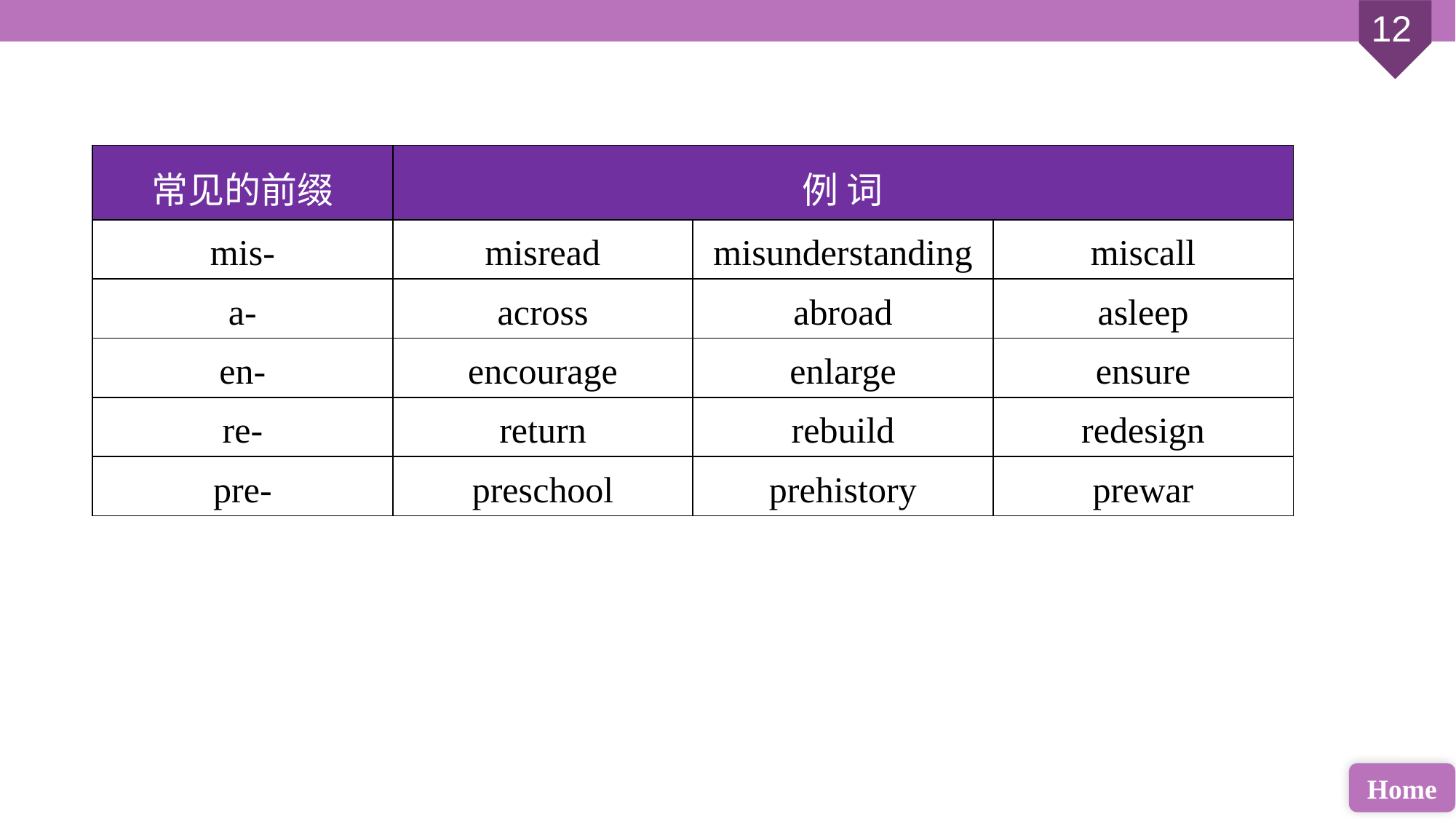

| 常见的前缀 | 例 词 |  |  |
| --- | --- | --- | --- |
| mis- | misread | misunderstanding | miscall |
| a- | across | abroad | asleep |
| en- | encourage | enlarge | ensure |
| re- | return | rebuild | redesign |
| pre- | preschool | prehistory | prewar |